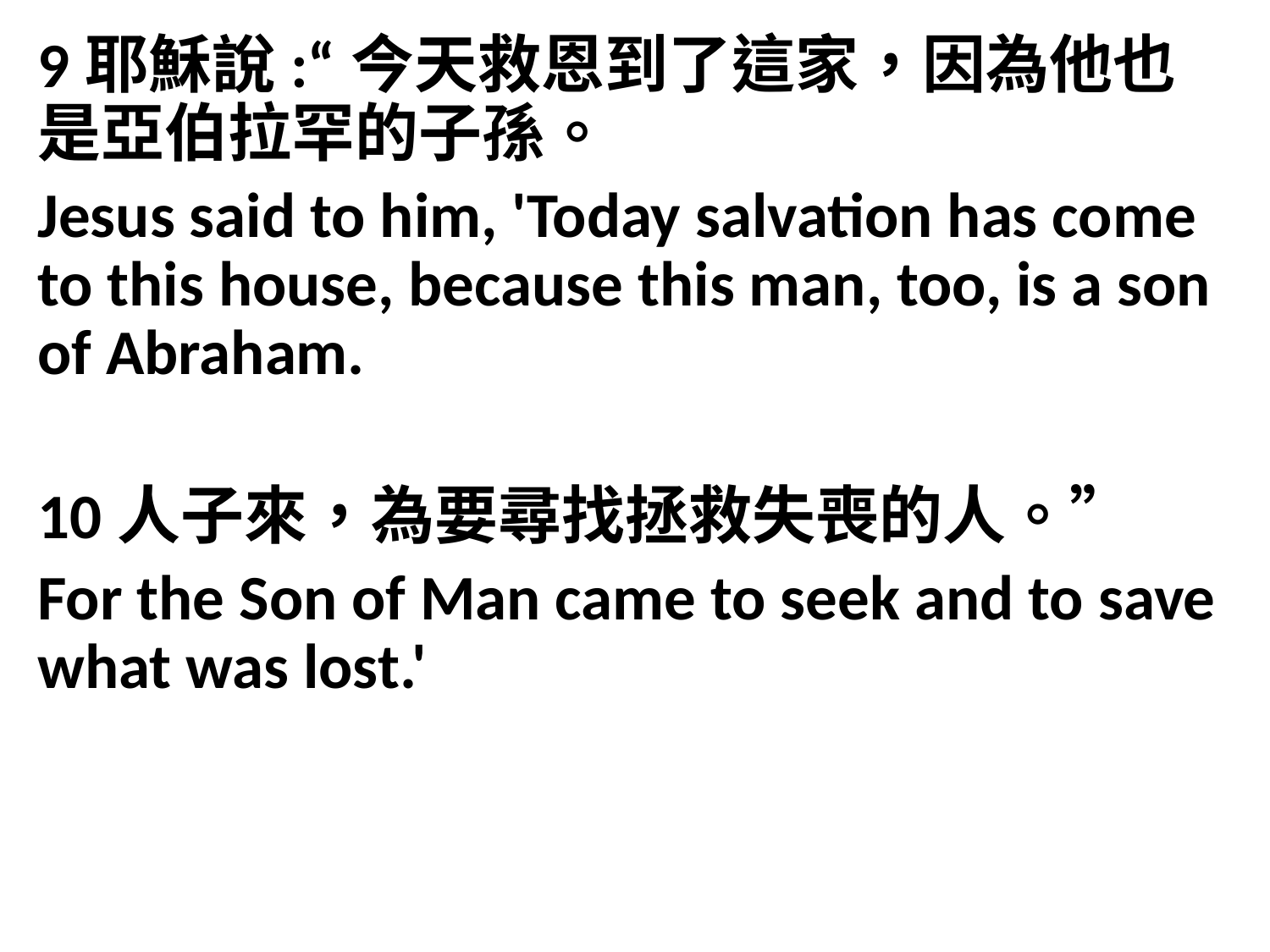

9耶穌說:“今天救恩到了這家，因為他也是亞伯拉罕的子孫。
Jesus said to him, 'Today salvation has come to this house, because this man, too, is a son of Abraham.

10人子來，為要尋找拯救失喪的人。”
For the Son of Man came to seek and to save what was lost.'